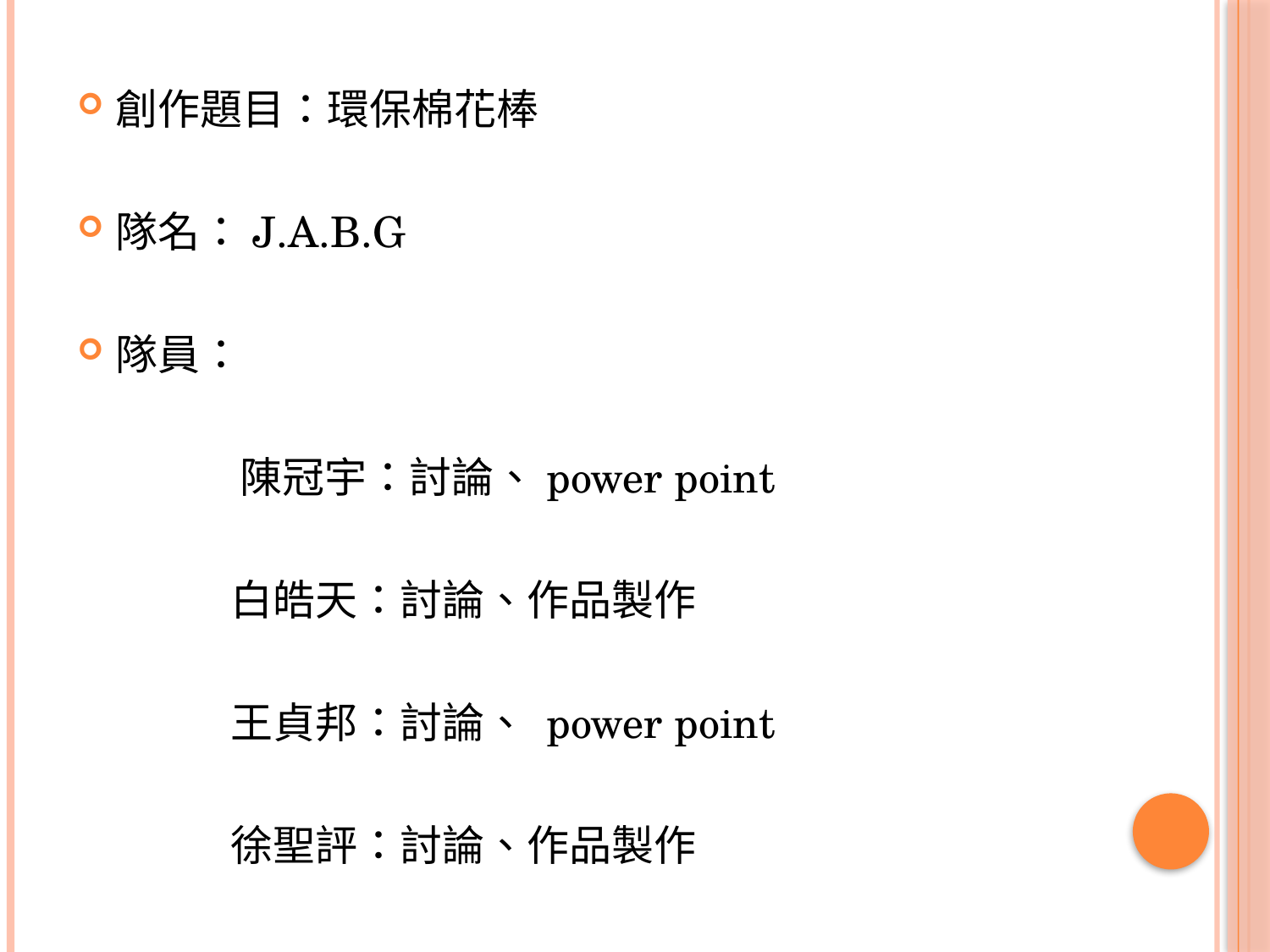

#
創作題目：環保棉花棒

隊名：J.A.B.G

隊員：

                陳冠宇：討論、power point

               白皓天：討論、作品製作

               王貞邦：討論、 power point

               徐聖評：討論、作品製作